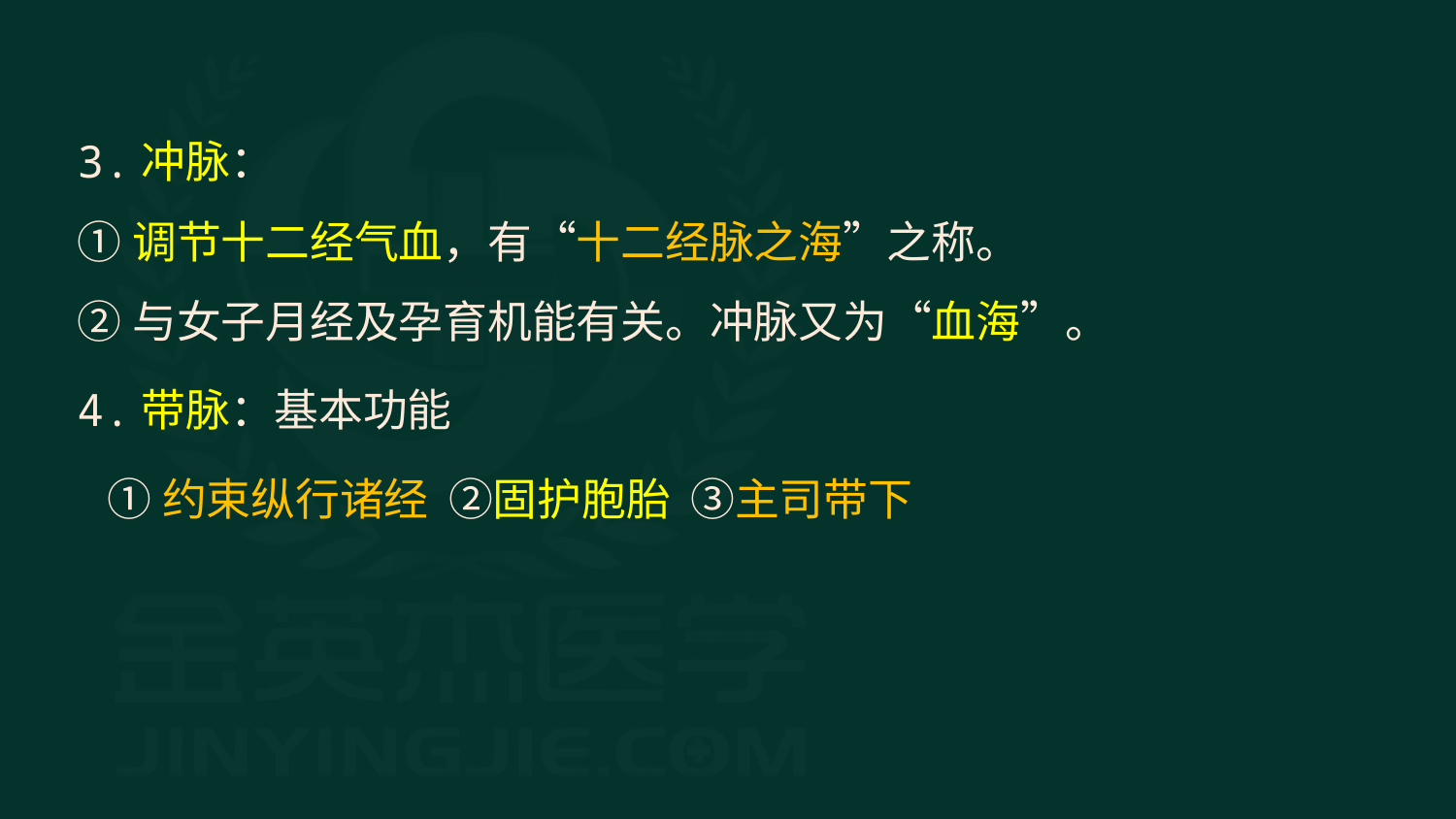

3.冲脉：
①调节十二经气血，有“十二经脉之海”之称。
②与女子月经及孕育机能有关。冲脉又为“血海”。
4.带脉：基本功能
   ①约束纵行诸经  ②固护胞胎  ③主司带下